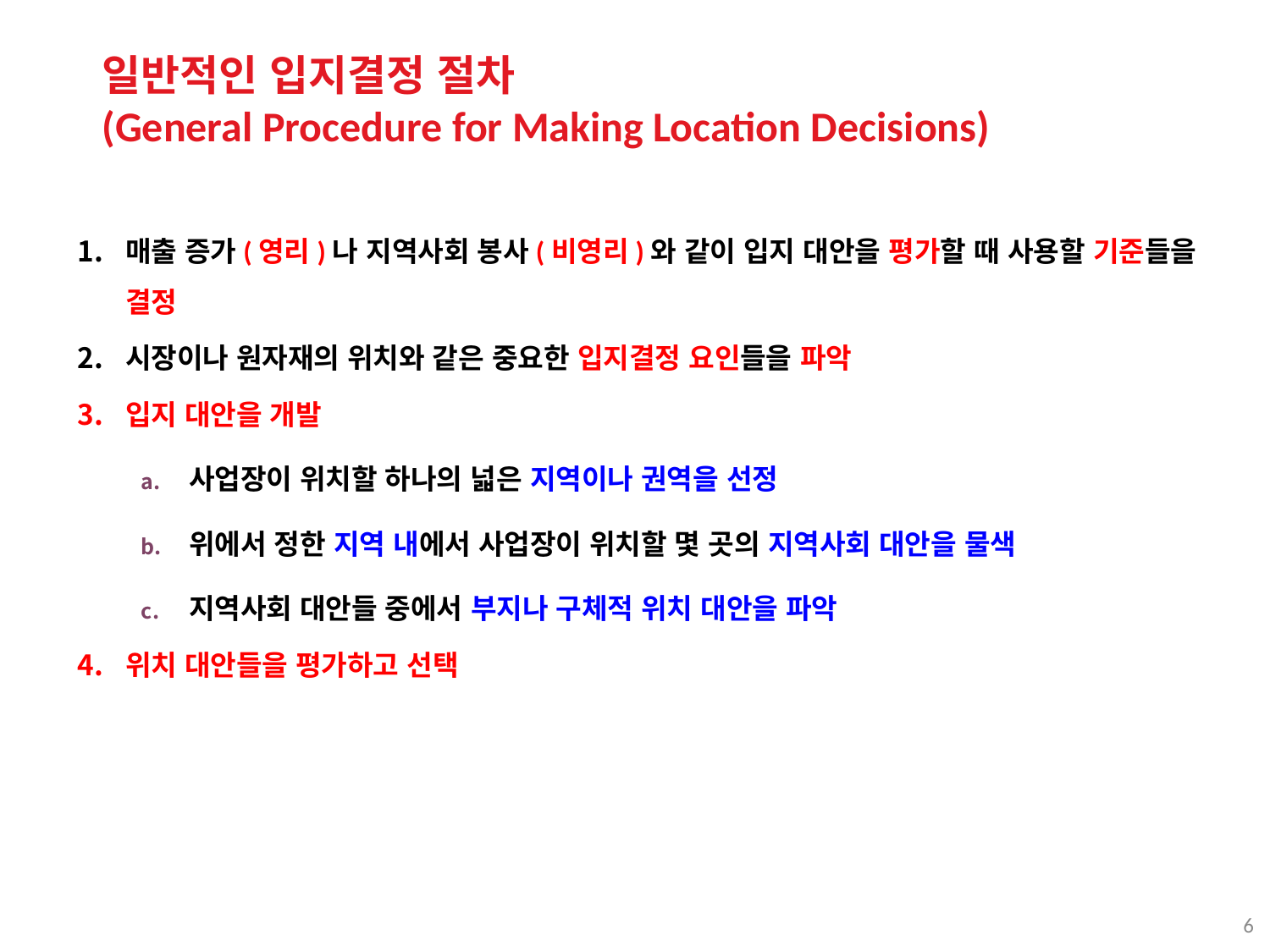

일반적인 입지결정 절차
(General Procedure for Making Location Decisions)
매출 증가(영리)나 지역사회 봉사(비영리)와 같이 입지 대안을 평가할 때 사용할 기준들을 결정
시장이나 원자재의 위치와 같은 중요한 입지결정 요인들을 파악
입지 대안을 개발
사업장이 위치할 하나의 넓은 지역이나 권역을 선정
위에서 정한 지역 내에서 사업장이 위치할 몇 곳의 지역사회 대안을 물색
지역사회 대안들 중에서 부지나 구체적 위치 대안을 파악
위치 대안들을 평가하고 선택

6